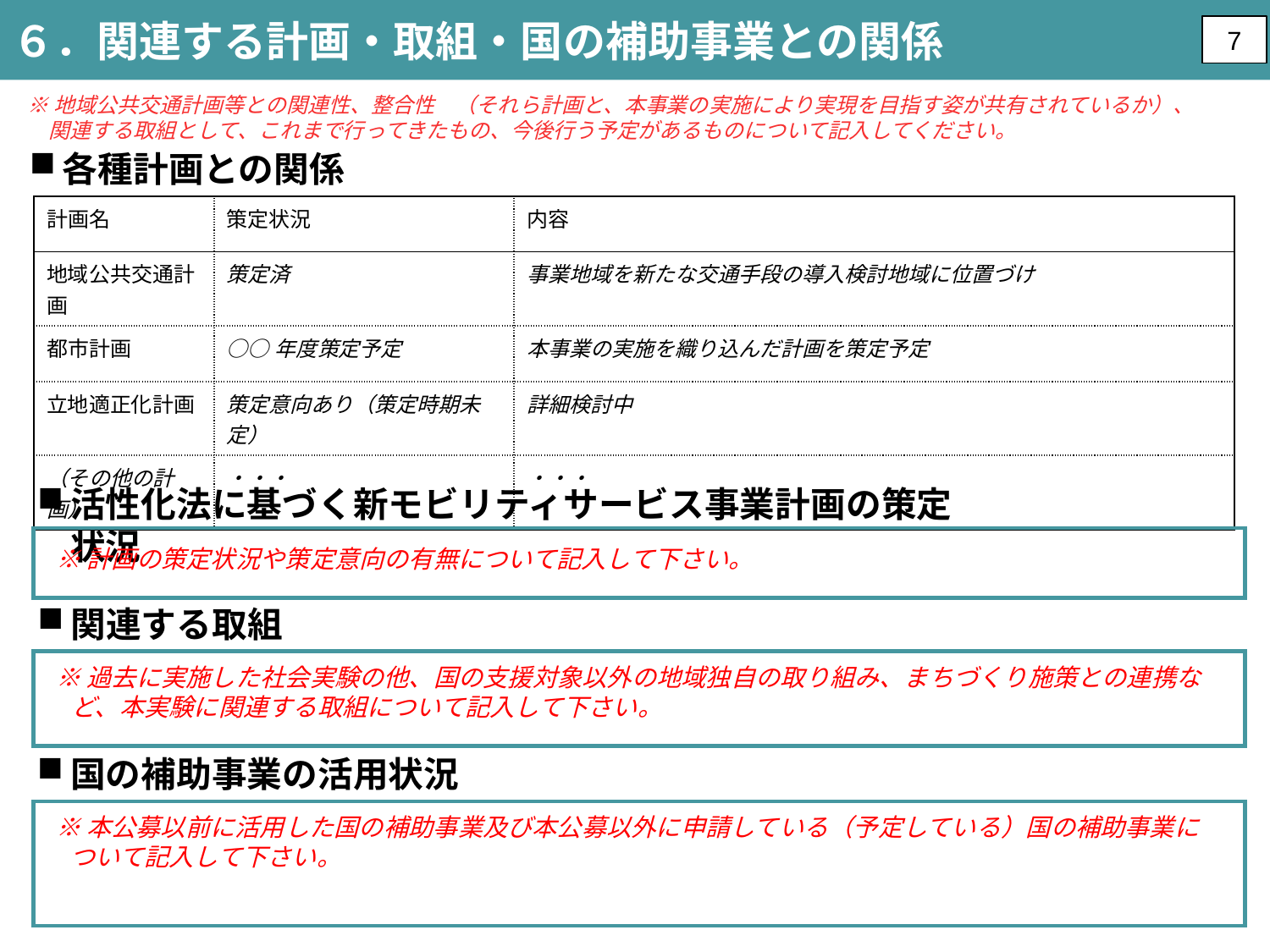

６．関連する計画・取組・国の補助事業との関係
7
※地域公共交通計画等との関連性、整合性　（それら計画と、本事業の実施により実現を目指す姿が共有されているか）、
　関連する取組として、これまで行ってきたもの、今後行う予定があるものについて記入してください。
各種計画との関係
| 計画名 | 策定状況 | 内容 |
| --- | --- | --- |
| 地域公共交通計画 | 策定済 | 事業地域を新たな交通手段の導入検討地域に位置づけ |
| 都市計画 | ○○年度策定予定 | 本事業の実施を織り込んだ計画を策定予定 |
| 立地適正化計画 | 策定意向あり（策定時期未定） | 詳細検討中 |
| （その他の計画） | ・・・ | ・・・ |
活性化法に基づく新モビリティサービス事業計画の策定状況

※計画の策定状況や策定意向の有無について記入して下さい。
関連する取組

※過去に実施した社会実験の他、国の支援対象以外の地域独自の取り組み、まちづくり施策との連携など、本実験に関連する取組について記入して下さい。
国の補助事業の活用状況

※本公募以前に活用した国の補助事業及び本公募以外に申請している（予定している）国の補助事業について記入して下さい。